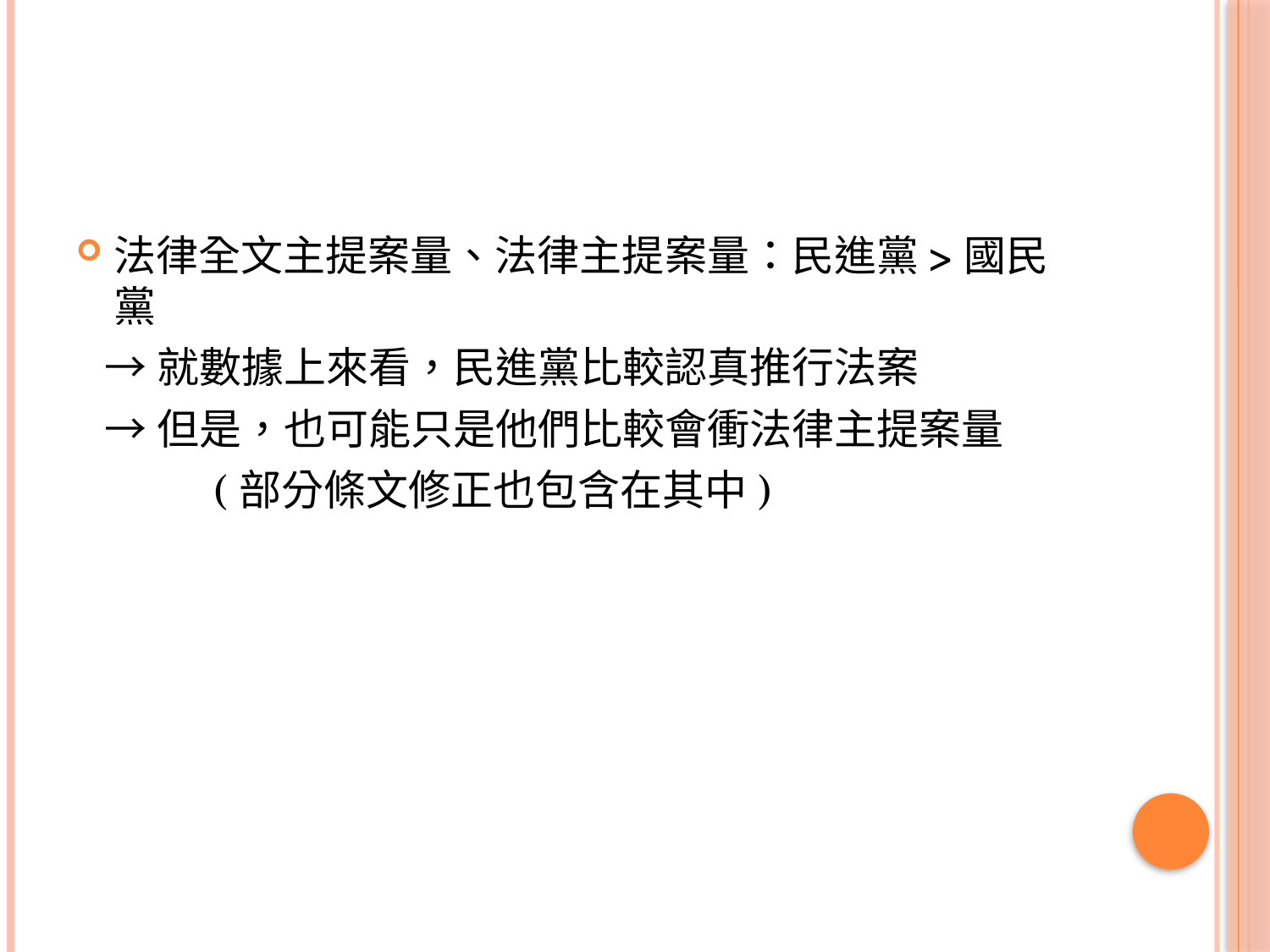

#
法律全文主提案量、法律主提案量：民進黨>國民黨
   →就數據上來看，民進黨比較認真推行法案
   →但是，也可能只是他們比較會衝法律主提案量
	 (部分條文修正也包含在其中)